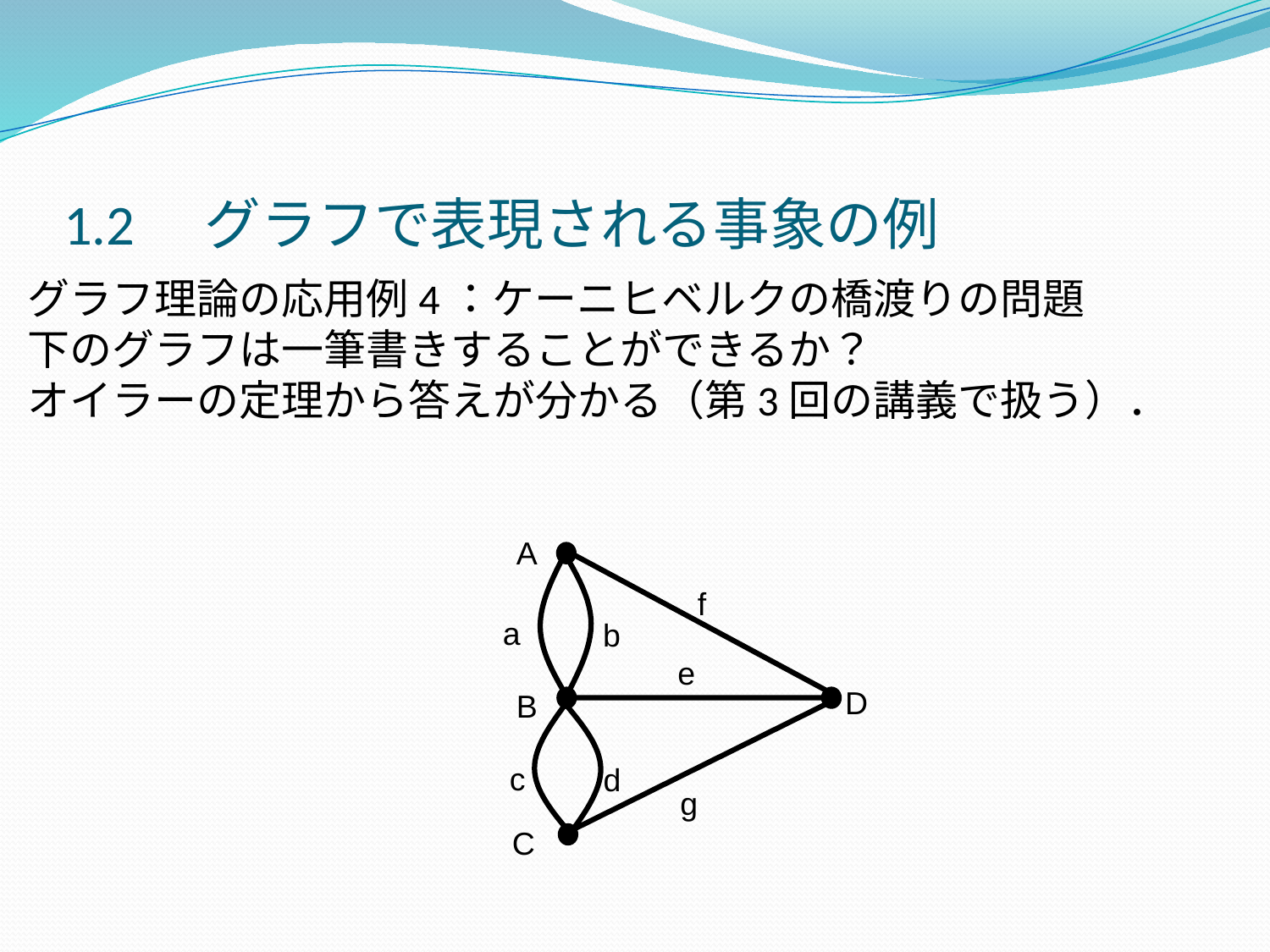

# 1.2　グラフで表現される事象の例
グラフ理論の応用例4：ケーニヒベルクの橋渡りの問題
下のグラフは一筆書きすることができるか？
オイラーの定理から答えが分かる（第3回の講義で扱う）．

A

f
a
b
e
D
B

c
d
g
C